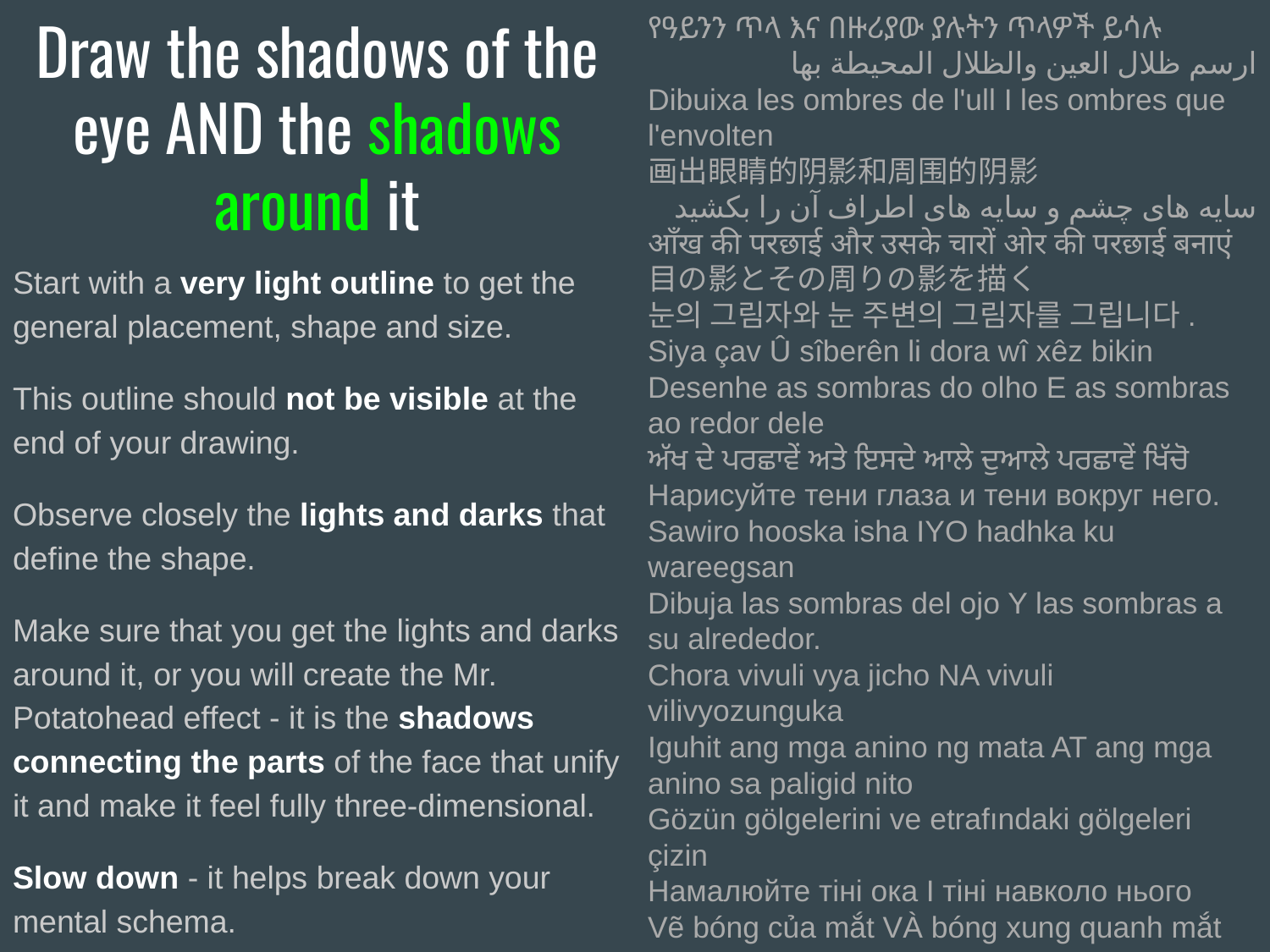

Draw the shadows of the eye AND the shadows around it
የዓይንን ጥላ እና በዙሪያው ያሉትን ጥላዎች ይሳሉ
ارسم ظلال العين والظلال المحيطة بها
Dibuixa les ombres de l'ull I les ombres que l'envolten
画出眼睛的阴影和周围的阴影
سایه های چشم و سایه های اطراف آن را بکشید
आँख की परछाई और उसके चारों ओर की परछाई बनाएं
目の影とその周りの影を描く
눈의 그림자와 눈 주변의 그림자를 그립니다.
Siya çav Û sîberên li dora wî xêz bikin
Desenhe as sombras do olho E as sombras ao redor dele
ਅੱਖ ਦੇ ਪਰਛਾਵੇਂ ਅਤੇ ਇਸਦੇ ਆਲੇ ਦੁਆਲੇ ਪਰਛਾਵੇਂ ਖਿੱਚੋ
Нарисуйте тени глаза и тени вокруг него.
Sawiro hooska isha IYO hadhka ku wareegsan
Dibuja las sombras del ojo Y las sombras a su alrededor.
Chora vivuli vya jicho NA vivuli vilivyozunguka
Iguhit ang mga anino ng mata AT ang mga anino sa paligid nito
Gözün gölgelerini ve etrafındaki gölgeleri çizin
Намалюйте тіні ока І тіні навколо нього
Vẽ bóng của mắt VÀ bóng xung quanh mắt
Start with a very light outline to get the general placement, shape and size.
This outline should not be visible at the end of your drawing.
Observe closely the lights and darks that define the shape.
Make sure that you get the lights and darks around it, or you will create the Mr. Potatohead effect - it is the shadows connecting the parts of the face that unify it and make it feel fully three-dimensional.
Slow down - it helps break down your mental schema.